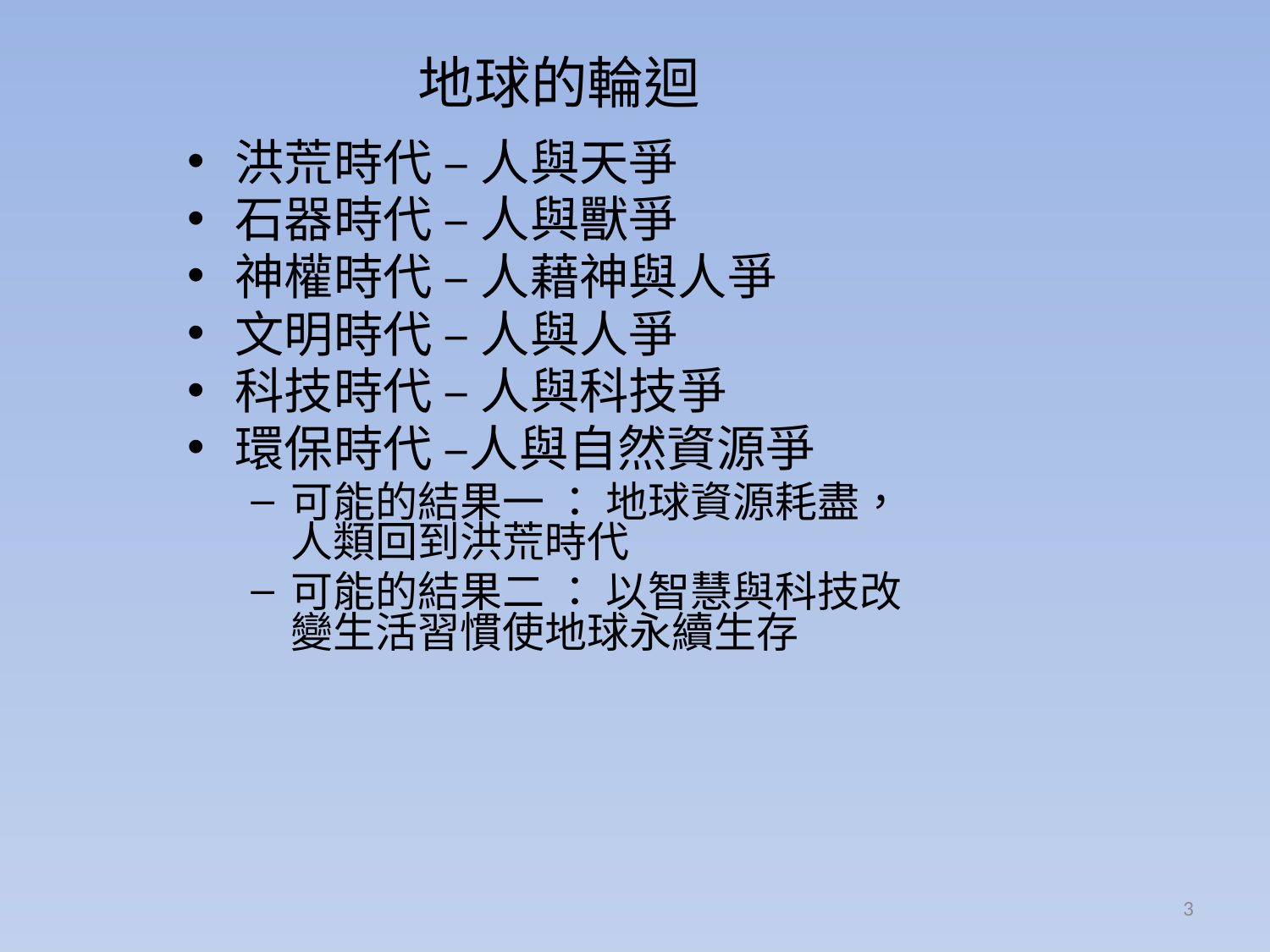

# 地球的輪迴
洪荒時代 – 人與天爭
石器時代 – 人與獸爭
神權時代 – 人藉神與人爭
文明時代 – 人與人爭
科技時代 – 人與科技爭
環保時代 –人與自然資源爭
可能的結果一 ： 地球資源耗盡，人類回到洪荒時代
可能的結果二 ： 以智慧與科技改變生活習慣使地球永續生存

3